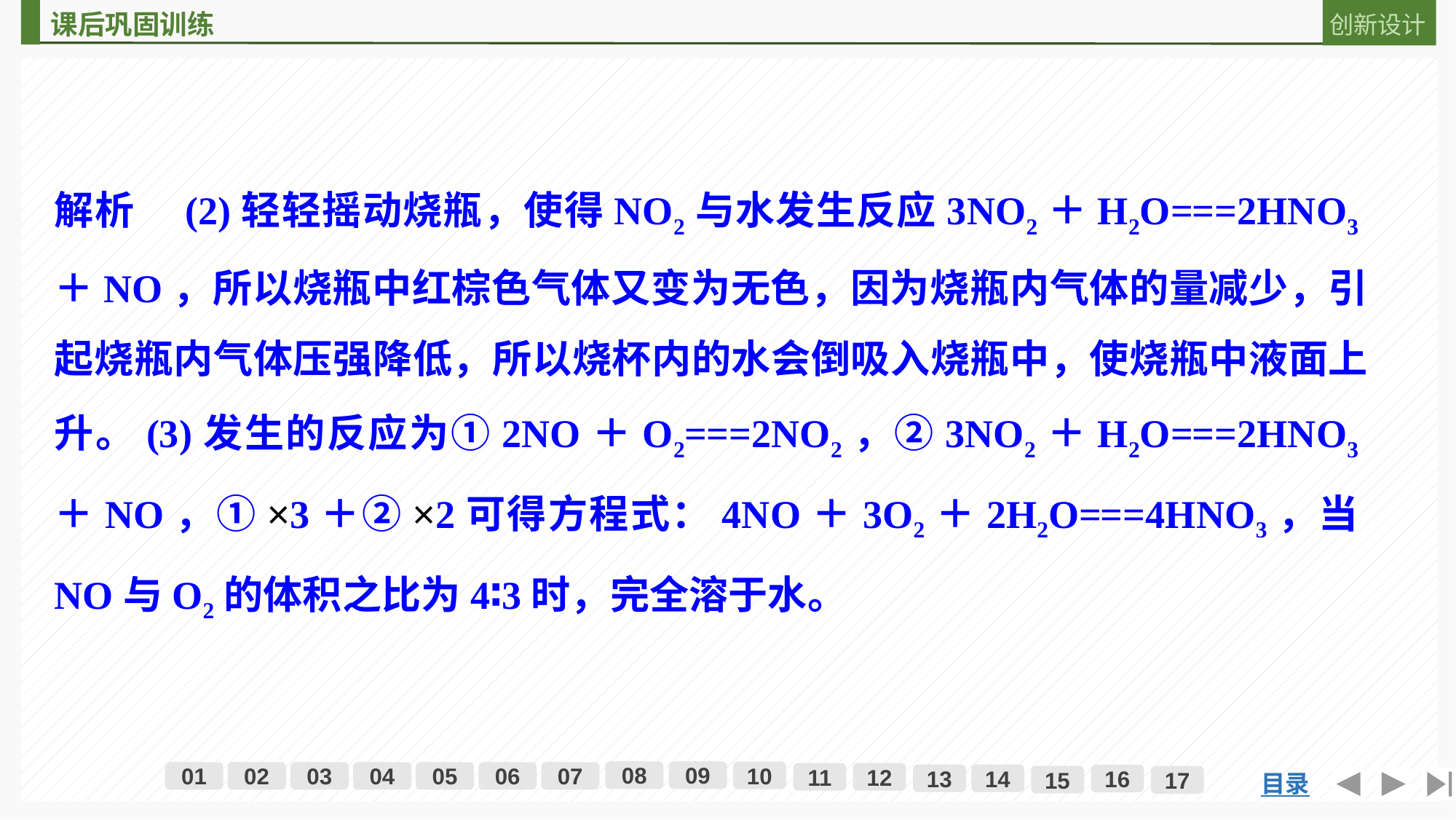

解析　(2)轻轻摇动烧瓶，使得NO2与水发生反应3NO2＋H2O===2HNO3＋NO，所以烧瓶中红棕色气体又变为无色，因为烧瓶内气体的量减少，引起烧瓶内气体压强降低，所以烧杯内的水会倒吸入烧瓶中，使烧瓶中液面上升。(3)发生的反应为①2NO＋O2===2NO2，②3NO2＋H2O===2HNO3＋NO，①×3＋②×2可得方程式：4NO＋3O2＋2H2O===4HNO3，当NO与O2的体积之比为4∶3时，完全溶于水。